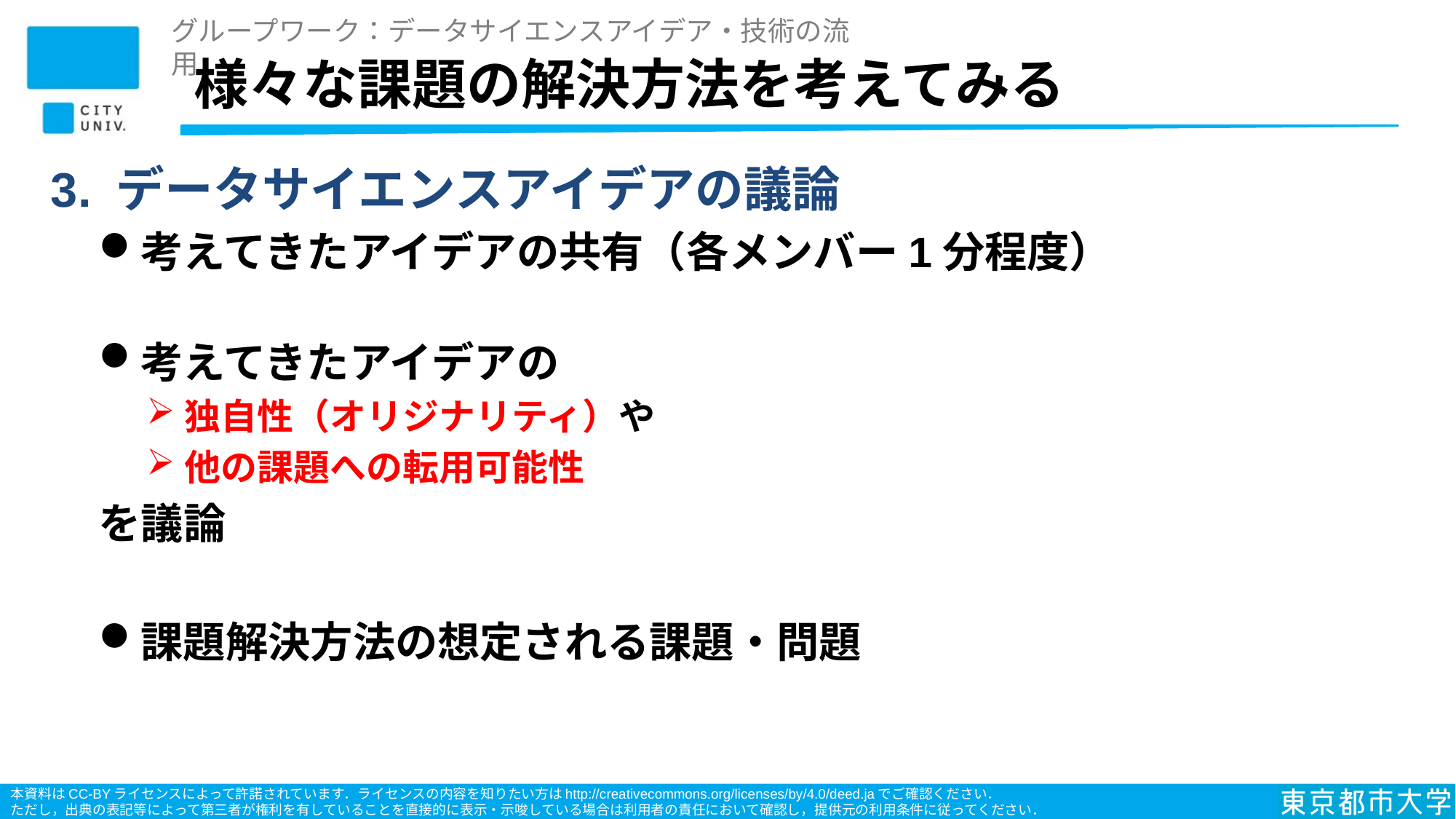

グループワーク：データサイエンスアイデア・技術の流用
# 様々な課題の解決方法を考えてみる
3. データサイエンスアイデアの議論
考えてきたアイデアの共有（各メンバー1分程度）
考えてきたアイデアの
独自性（オリジナリティ）や
他の課題への転用可能性
を議論

課題解決方法の想定される課題・問題